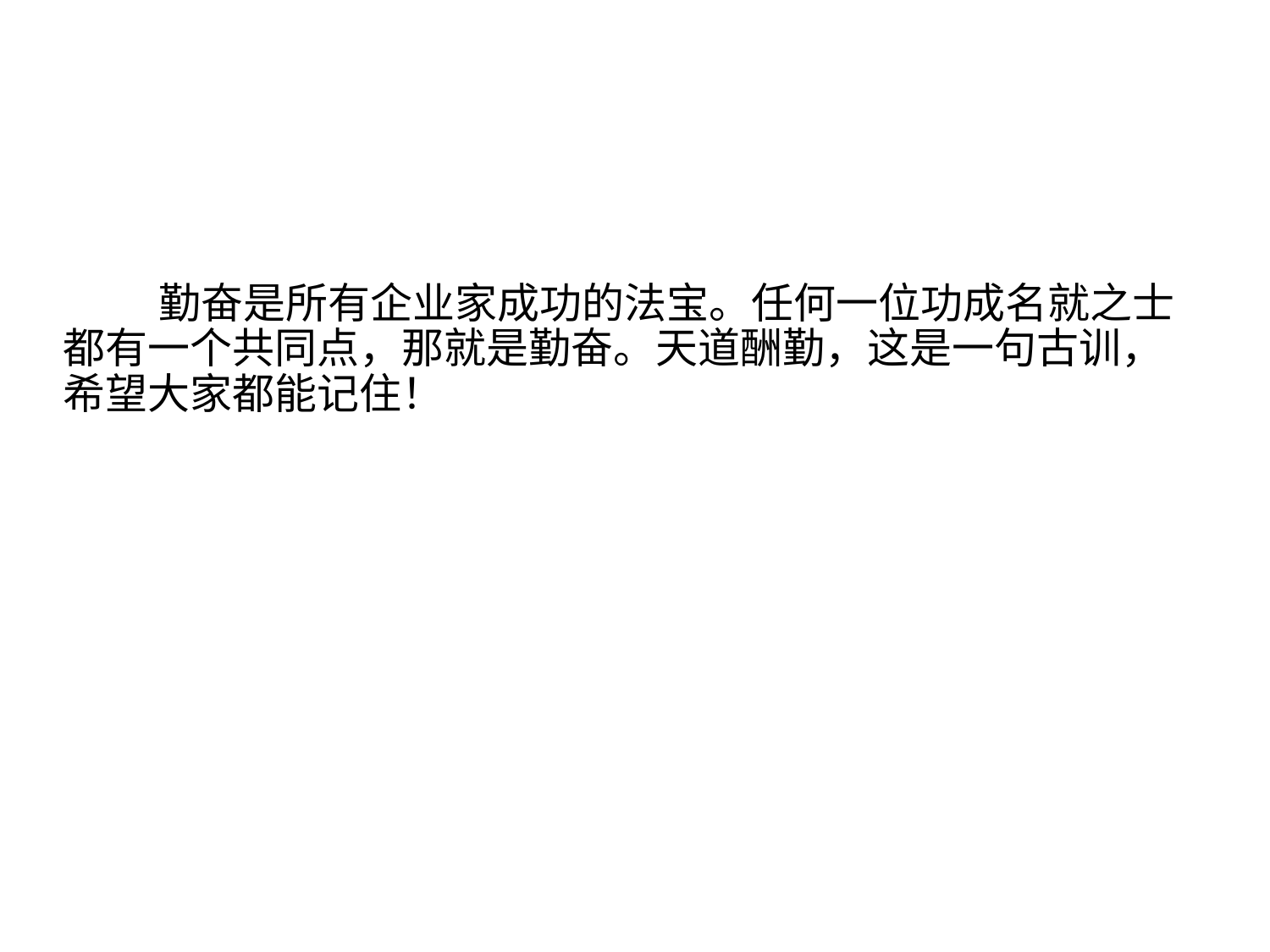

勤奋是所有企业家成功的法宝。任何一位功成名就之士都有一个共同点，那就是勤奋。天道酬勤，这是一句古训，希望大家都能记住！